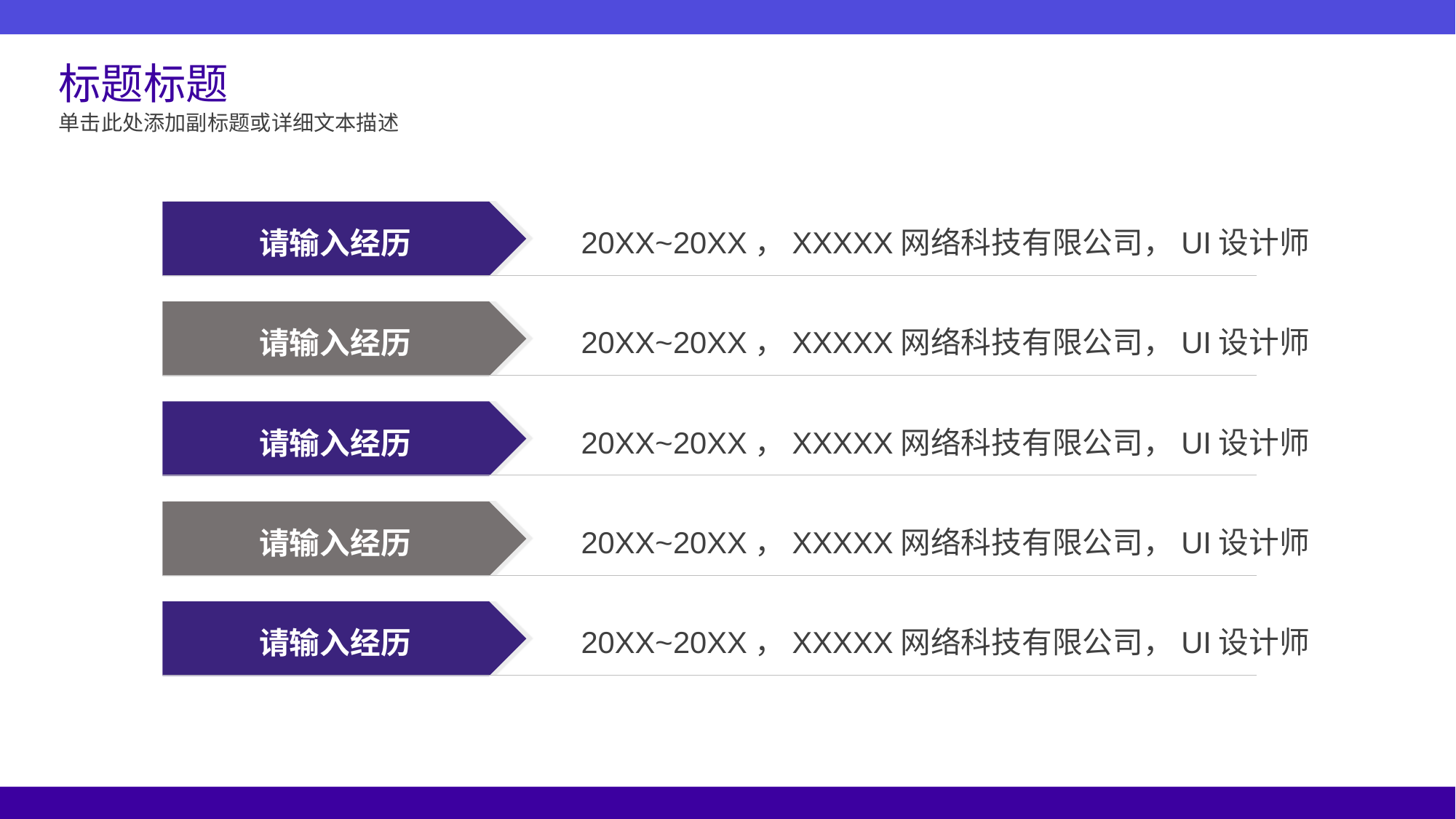

标题标题
单击此处添加副标题或详细文本描述
20XX~20XX，XXXXX网络科技有限公司，UI设计师
请输入经历
20XX~20XX，XXXXX网络科技有限公司，UI设计师
请输入经历
20XX~20XX，XXXXX网络科技有限公司，UI设计师
请输入经历
20XX~20XX，XXXXX网络科技有限公司，UI设计师
请输入经历
20XX~20XX，XXXXX网络科技有限公司，UI设计师
请输入经历